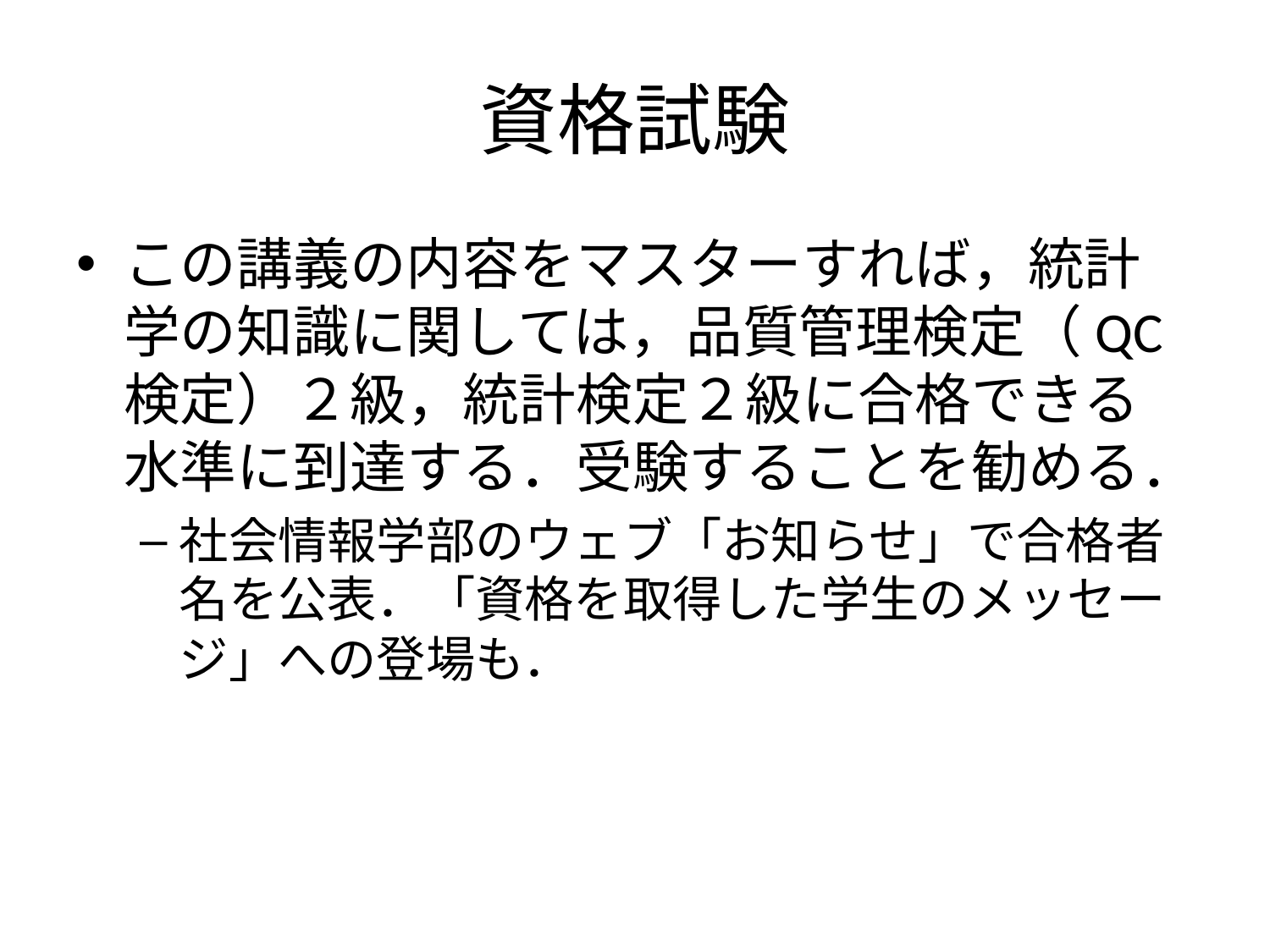

# 資格試験
この講義の内容をマスターすれば，統計学の知識に関しては，品質管理検定（QC検定）２級，統計検定２級に合格できる水準に到達する．受験することを勧める．
社会情報学部のウェブ「お知らせ」で合格者名を公表．「資格を取得した学生のメッセージ」への登場も．